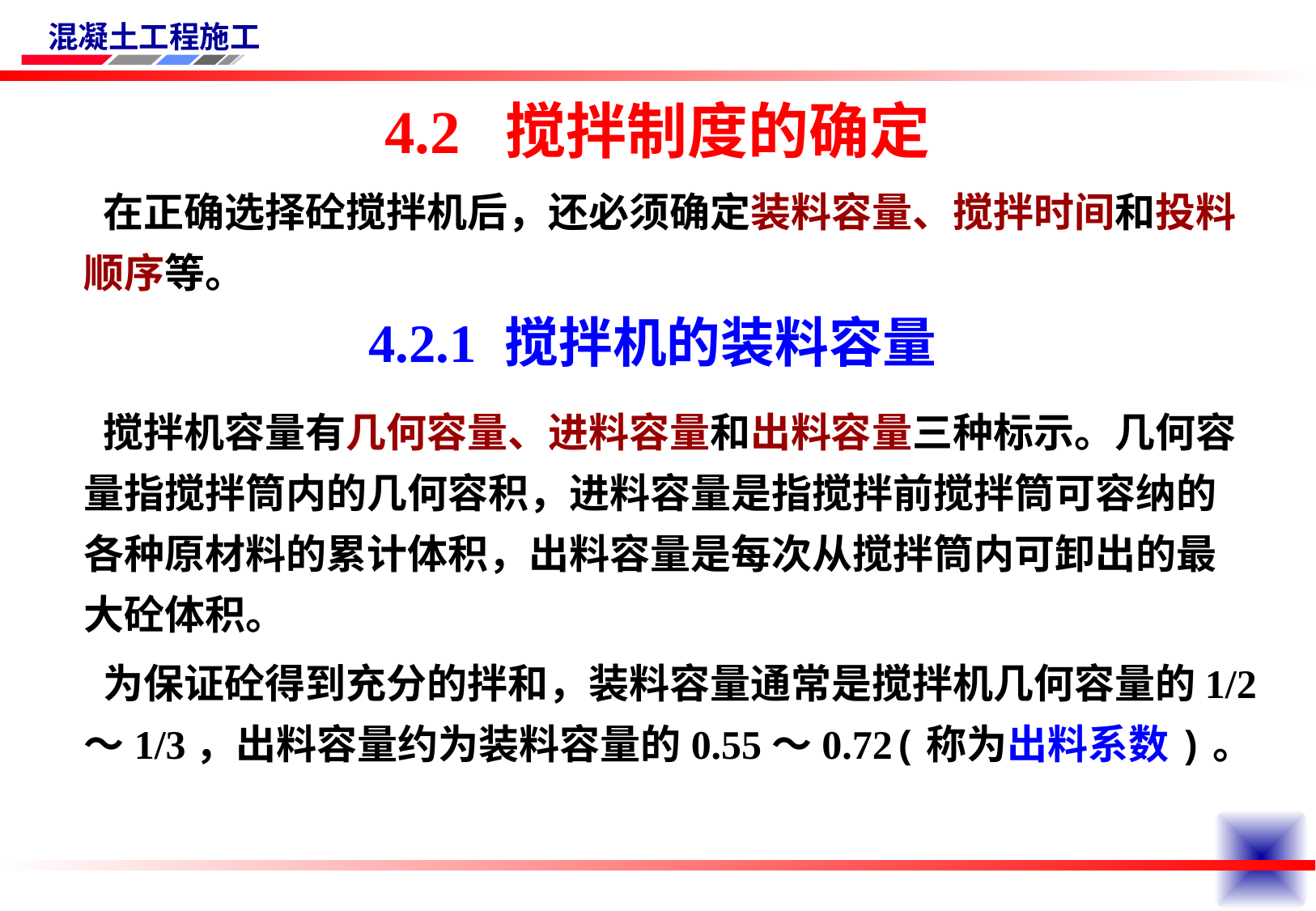

# 4.2  搅拌制度的确定
      在正确选择砼搅拌机后，还必须确定装料容量、搅拌时间和投料顺序等。
4.2.1 搅拌机的装料容量
      搅拌机容量有几何容量、进料容量和出料容量三种标示。几何容量指搅拌筒内的几何容积，进料容量是指搅拌前搅拌筒可容纳的各种原材料的累计体积，出料容量是每次从搅拌筒内可卸出的最大砼体积。
      为保证砼得到充分的拌和，装料容量通常是搅拌机几何容量的1/2～1/3，出料容量约为装料容量的0.55～0.72(称为出料系数)。